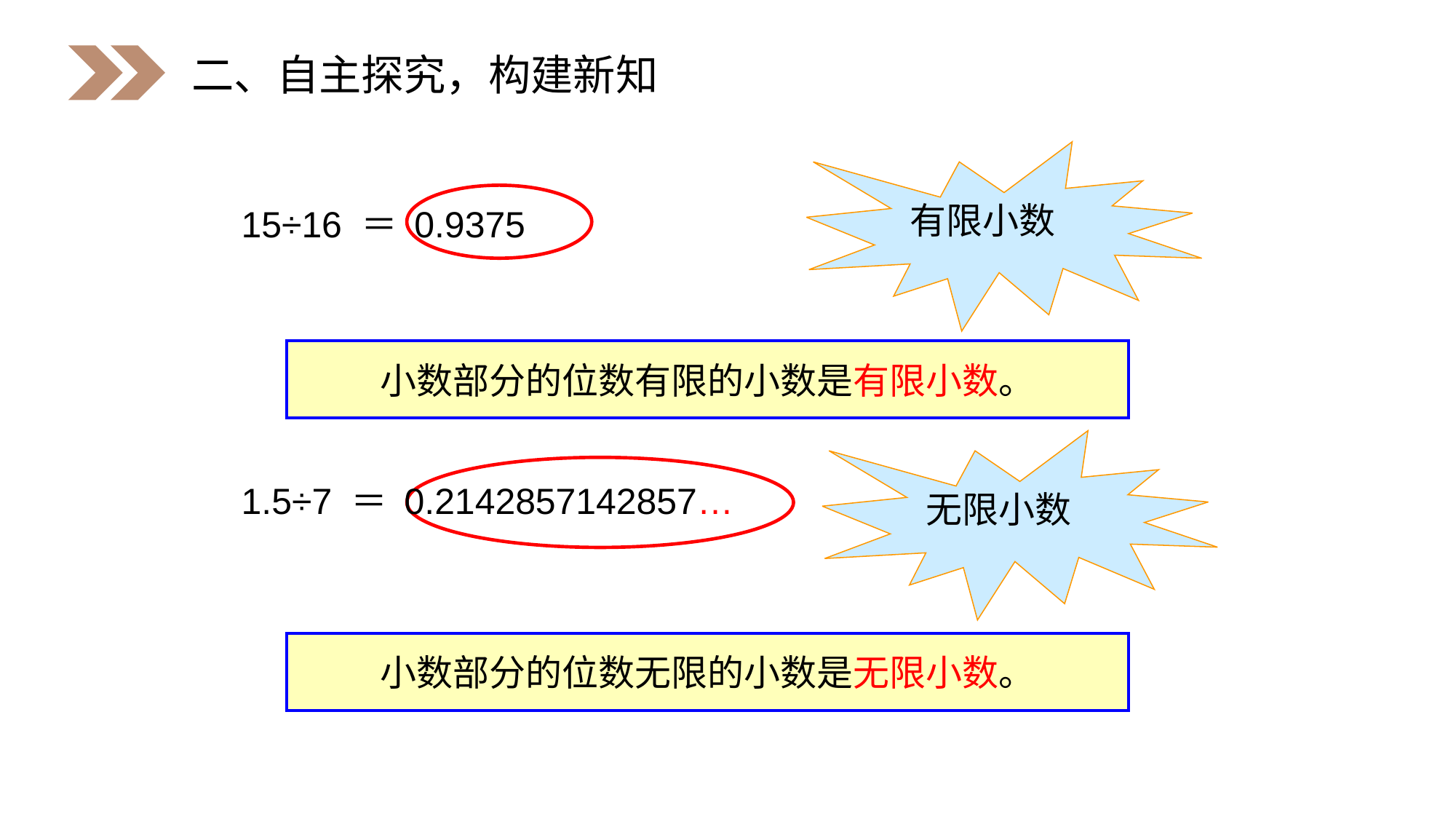

二、自主探究，构建新知

有限小数

15÷16 ＝ 0.9375
小数部分的位数有限的小数是有限小数。

无限小数

1.5÷7 ＝ 0.2142857142857…
小数部分的位数无限的小数是无限小数。